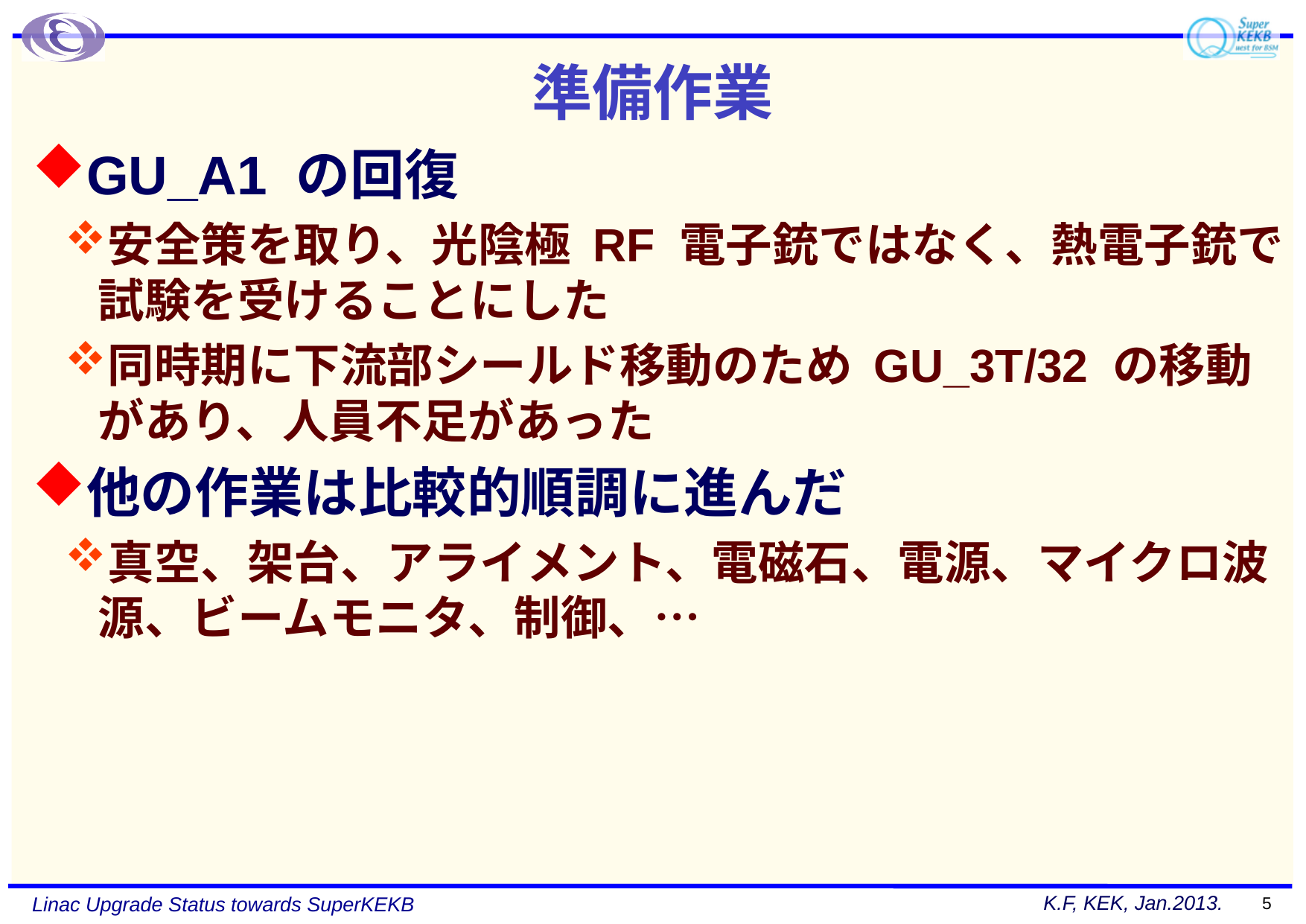

# 準備作業
GU_A1 の回復
安全策を取り、光陰極 RF 電子銃ではなく、熱電子銃で試験を受けることにした
同時期に下流部シールド移動のため GU_3T/32 の移動があり、人員不足があった
他の作業は比較的順調に進んだ
真空、架台、アライメント、電磁石、電源、マイクロ波源、ビームモニタ、制御、…

5